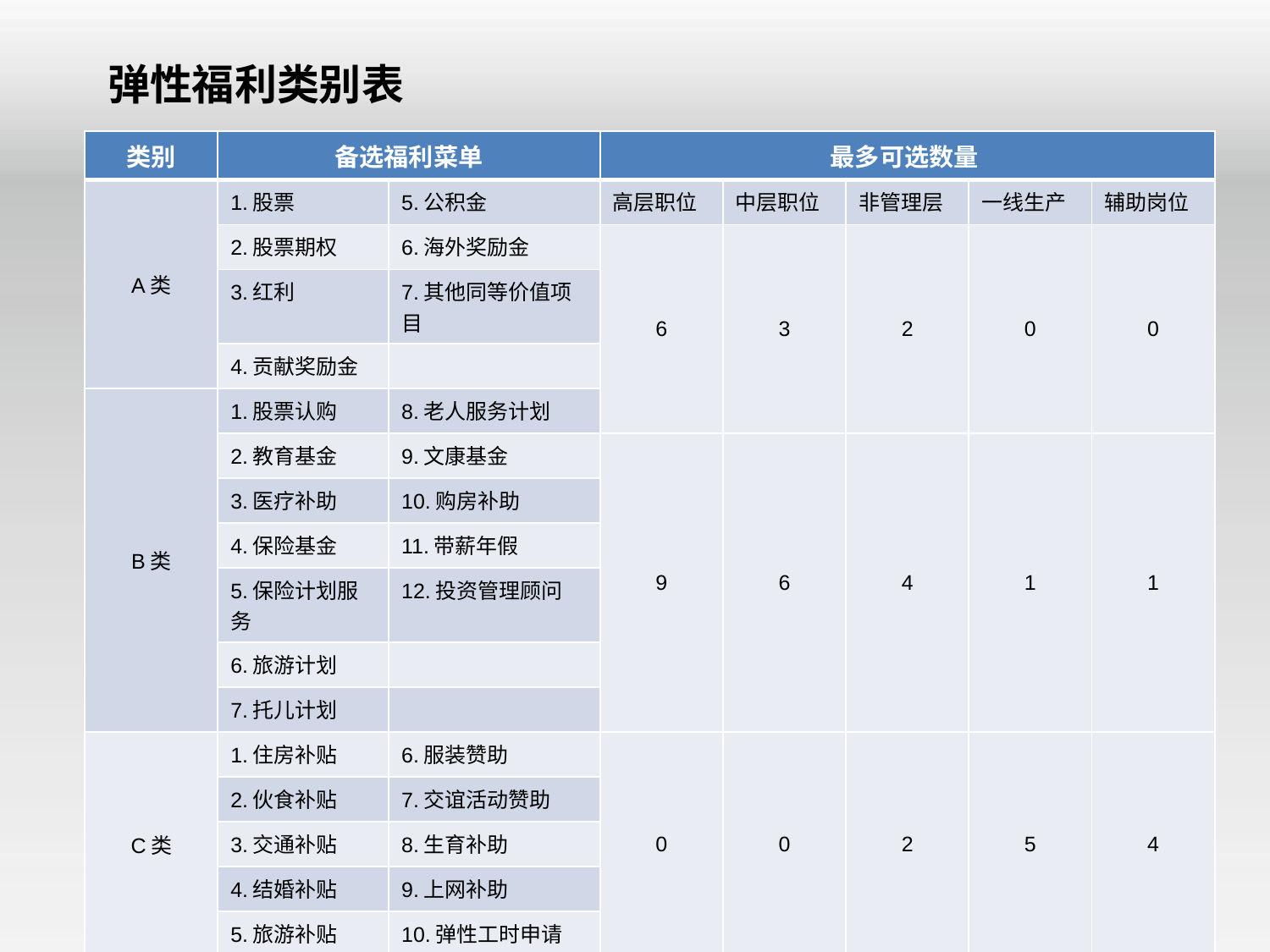

# 弹性福利类别表
| 类别 | 备选福利菜单 |  | 最多可选数量 |  |  |  |  |
| --- | --- | --- | --- | --- | --- | --- | --- |
| A类 | 1.股票 | 5.公积金 | 高层职位 | 中层职位 | 非管理层 | 一线生产 | 辅助岗位 |
|  | 2.股票期权 | 6.海外奖励金 | 6 | 3 | 2 | 0 | 0 |
|  | 3.红利 | 7.其他同等价值项目 |  |  |  |  |  |
|  | 4.贡献奖励金 |  |  |  |  |  |  |
| B类 | 1.股票认购 | 8.老人服务计划 |  |  |  |  |  |
|  | 2.教育基金 | 9.文康基金 | 9 | 6 | 4 | 1 | 1 |
|  | 3.医疗补助 | 10.购房补助 |  |  |  |  |  |
|  | 4.保险基金 | 11.带薪年假 |  |  |  |  |  |
|  | 5.保险计划服务 | 12.投资管理顾问 |  |  |  |  |  |
|  | 6.旅游计划 |  |  |  |  |  |  |
|  | 7.托儿计划 |  |  |  |  |  |  |
| C类 | 1.住房补贴 | 6.服装赞助 | 0 | 0 | 2 | 5 | 4 |
|  | 2.伙食补贴 | 7.交谊活动赞助 |  |  |  |  |  |
|  | 3.交通补贴 | 8.生育补助 |  |  |  |  |  |
|  | 4.结婚补贴 | 9.上网补助 |  |  |  |  |  |
|  | 5.旅游补贴 | 10.弹性工时申请 |  |  |  |  |  |